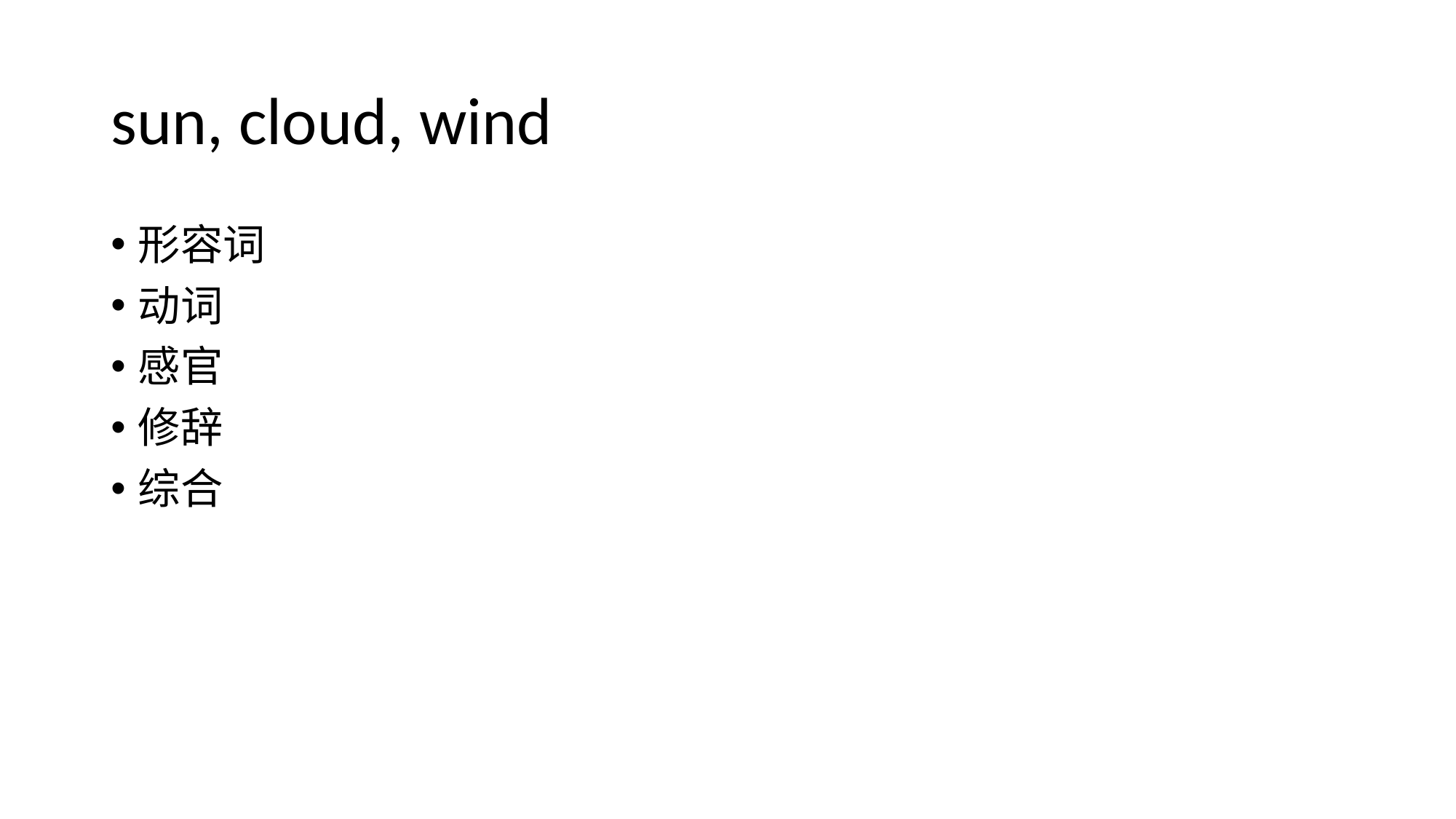

# sun, cloud, wind
形容词
动词
感官
修辞
综合